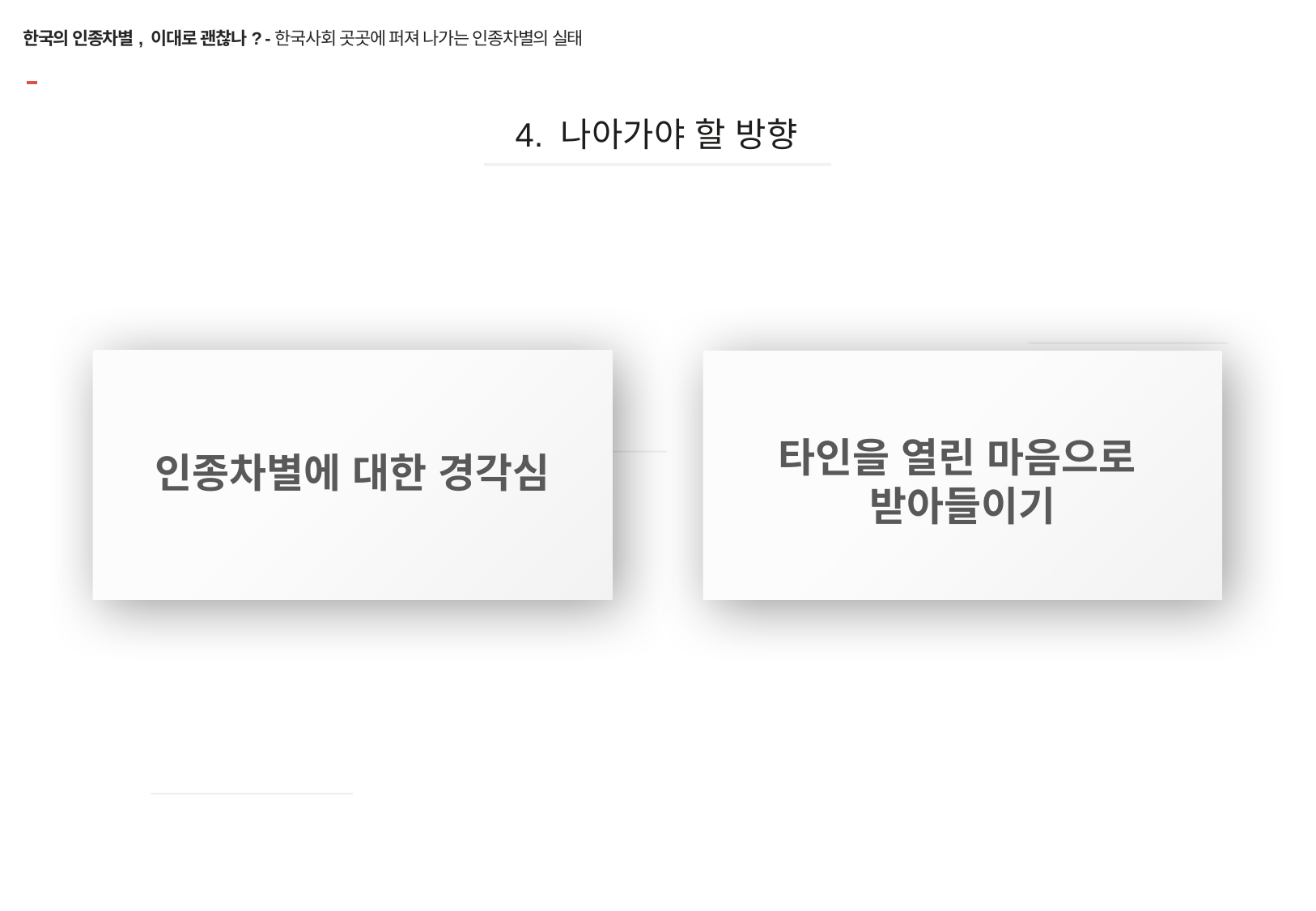

# 한국의 인종차별, 이대로 괜찮나? -한국사회 곳곳에 퍼져 나가는 인종차별의 실태
4. 나아가야 할 방향

인종차별에 대한 경각심

타인을 열린 마음으로
받아들이기